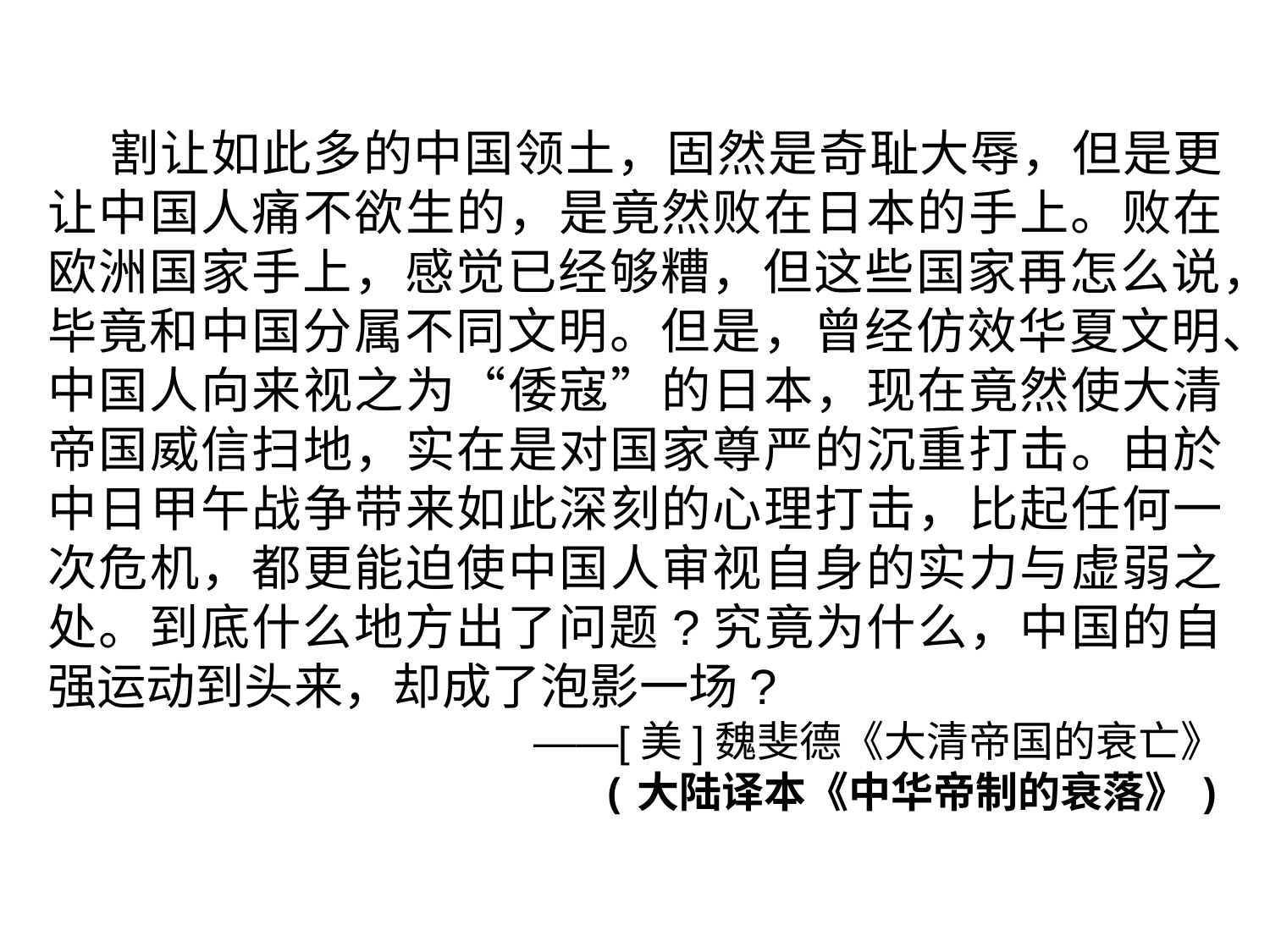

割让如此多的中国领土，固然是奇耻大辱，但是更让中国人痛不欲生的，是竟然败在日本的手上。败在欧洲国家手上，感觉已经够糟，但这些国家再怎么说，毕竟和中国分属不同文明。但是，曾经仿效华夏文明、中国人向来视之为“倭寇”的日本，现在竟然使大清帝国威信扫地，实在是对国家尊严的沉重打击。由於中日甲午战争带来如此深刻的心理打击，比起任何一次危机，都更能迫使中国人审视自身的实力与虚弱之处。到底什么地方出了问题?究竟为什么，中国的自强运动到头来，却成了泡影一场?
——[美]魏斐德《大清帝国的衰亡》
(大陆译本《中华帝制的衰落》)